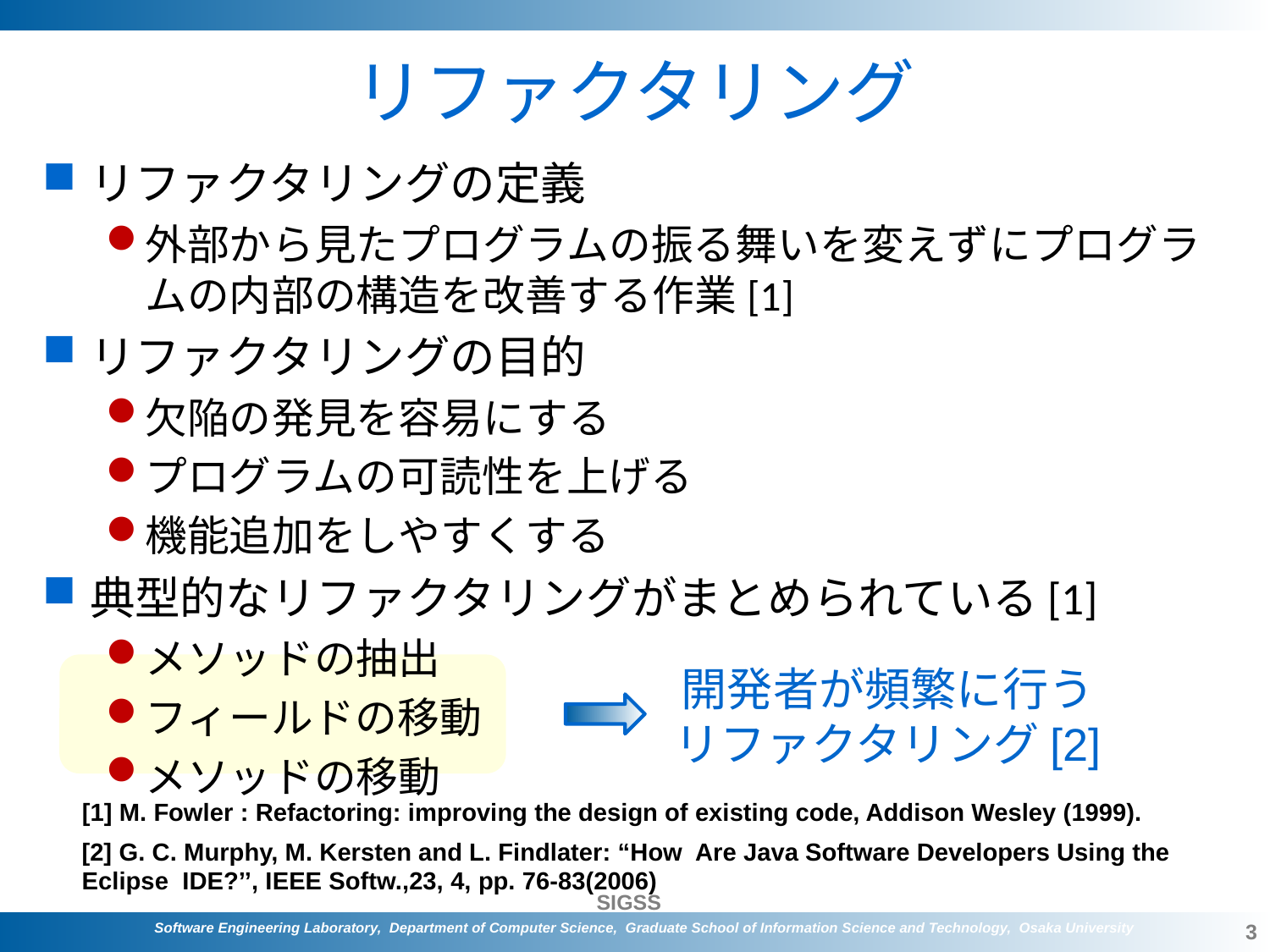

# リファクタリング
リファクタリングの定義
外部から見たプログラムの振る舞いを変えずにプログラムの内部の構造を改善する作業[1]
リファクタリングの目的
欠陥の発見を容易にする
プログラムの可読性を上げる
機能追加をしやすくする
典型的なリファクタリングがまとめられている[1]
メソッドの抽出
フィールドの移動
メソッドの移動

開発者が頻繁に行う
リファクタリング[2]

[1] M. Fowler : Refactoring: improving the design of existing code, Addison Wesley (1999).
[2] G. C. Murphy, M. Kersten and L. Findlater: “How  Are Java Software Developers Using the Eclipse  IDE?’’, IEEE Softw.,23, 4, pp. 76-83(2006)

3
Software Engineering Laboratory,  Department of Computer Science,  Graduate School of Information Science and Technology,  Osaka University